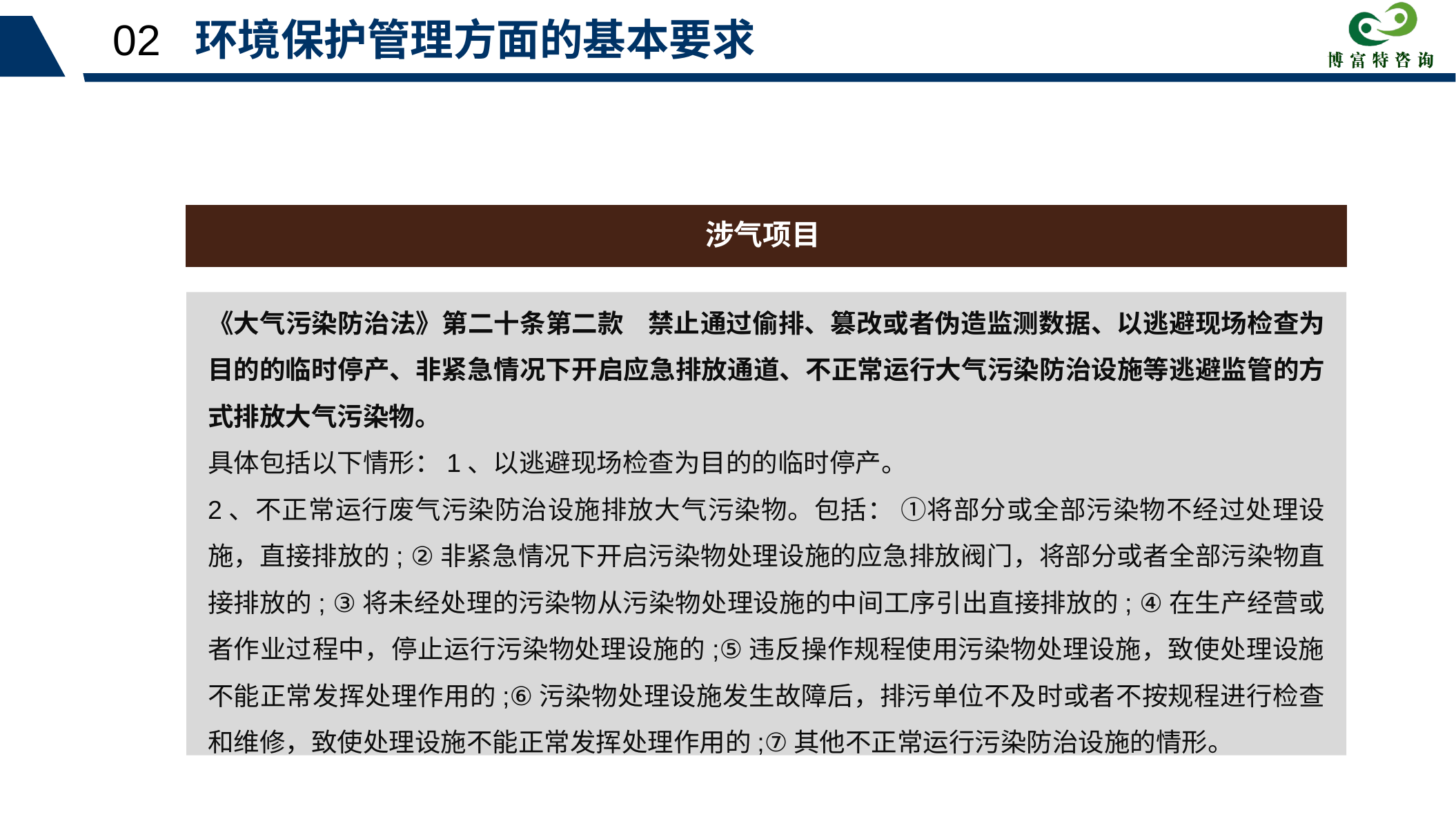

02  环境保护管理方面的基本要求

涉气项目
《大气污染防治法》第二十条第二款    禁止通过偷排、篡改或者伪造监测数据、以逃避现场检查为目的的临时停产、非紧急情况下开启应急排放通道、不正常运行大气污染防治设施等逃避监管的方式排放大气污染物。
具体包括以下情形：1、以逃避现场检查为目的的临时停产。
2、不正常运行废气污染防治设施排放大气污染物。包括： ①将部分或全部污染物不经过处理设施，直接排放的; ②非紧急情况下开启污染物处理设施的应急排放阀门，将部分或者全部污染物直接排放的; ③将未经处理的污染物从污染物处理设施的中间工序引出直接排放的; ④在生产经营或者作业过程中，停止运行污染物处理设施的;⑤违反操作规程使用污染物处理设施，致使处理设施不能正常发挥处理作用的;⑥污染物处理设施发生故障后，排污单位不及时或者不按规程进行检查和维修，致使处理设施不能正常发挥处理作用的;⑦其他不正常运行污染防治设施的情形。